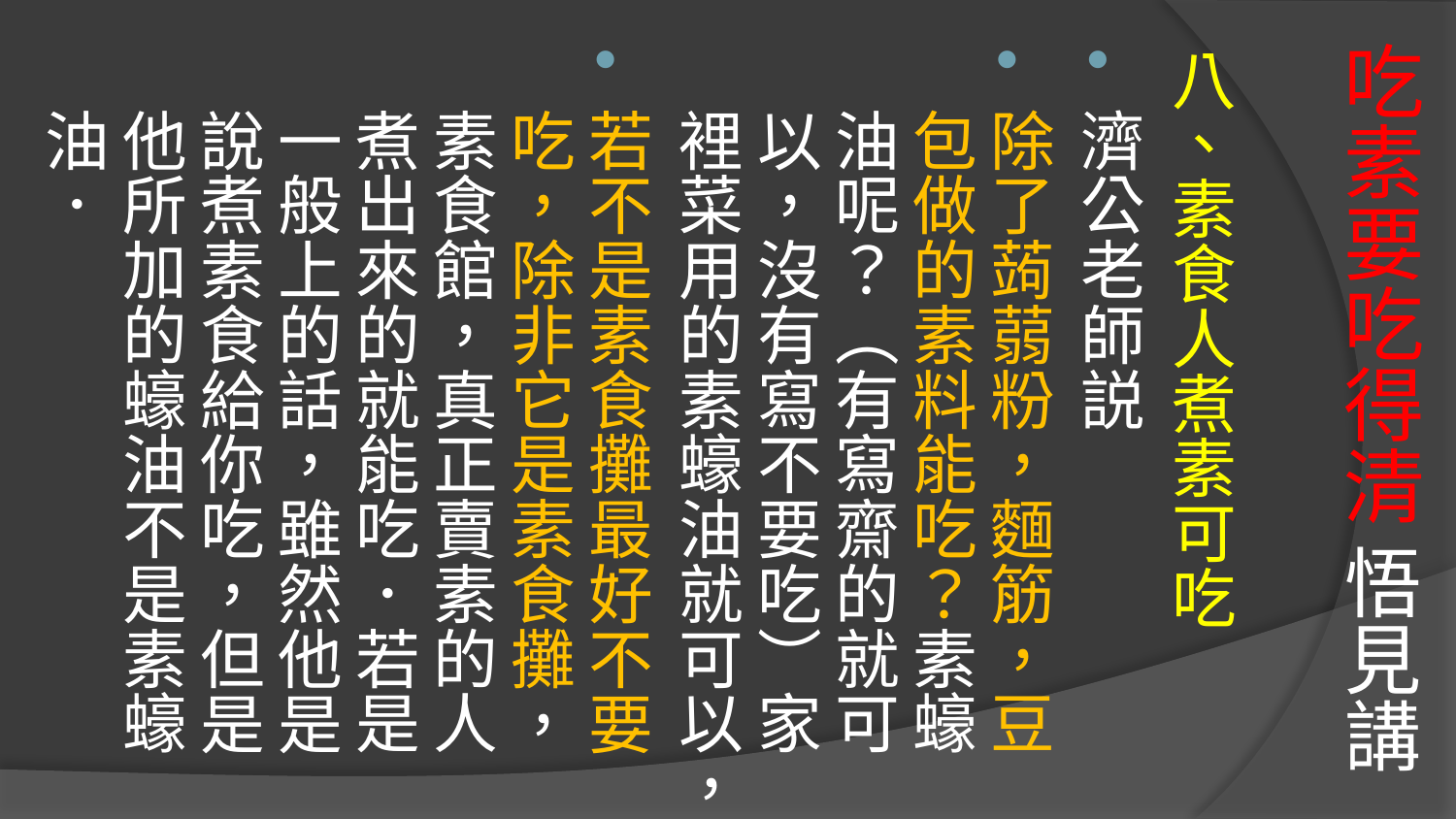

# 吃素要吃得清 悟見講
八、素食人煮素可吃
濟公老師説
除了蒟蒻粉，麵筋，豆包做的素料能吃？素蠔油呢？（有寫齋的就可以，沒有寫不要吃）家裡菜用的素蠔油就可以，
若不是素食攤最好不要吃，除非它是素食攤，素食館，真正賣素的人煮出來的就能吃．若是一般上的話，雖然他是說煮素食給你吃，但是他所加的蠔油不是素蠔油．